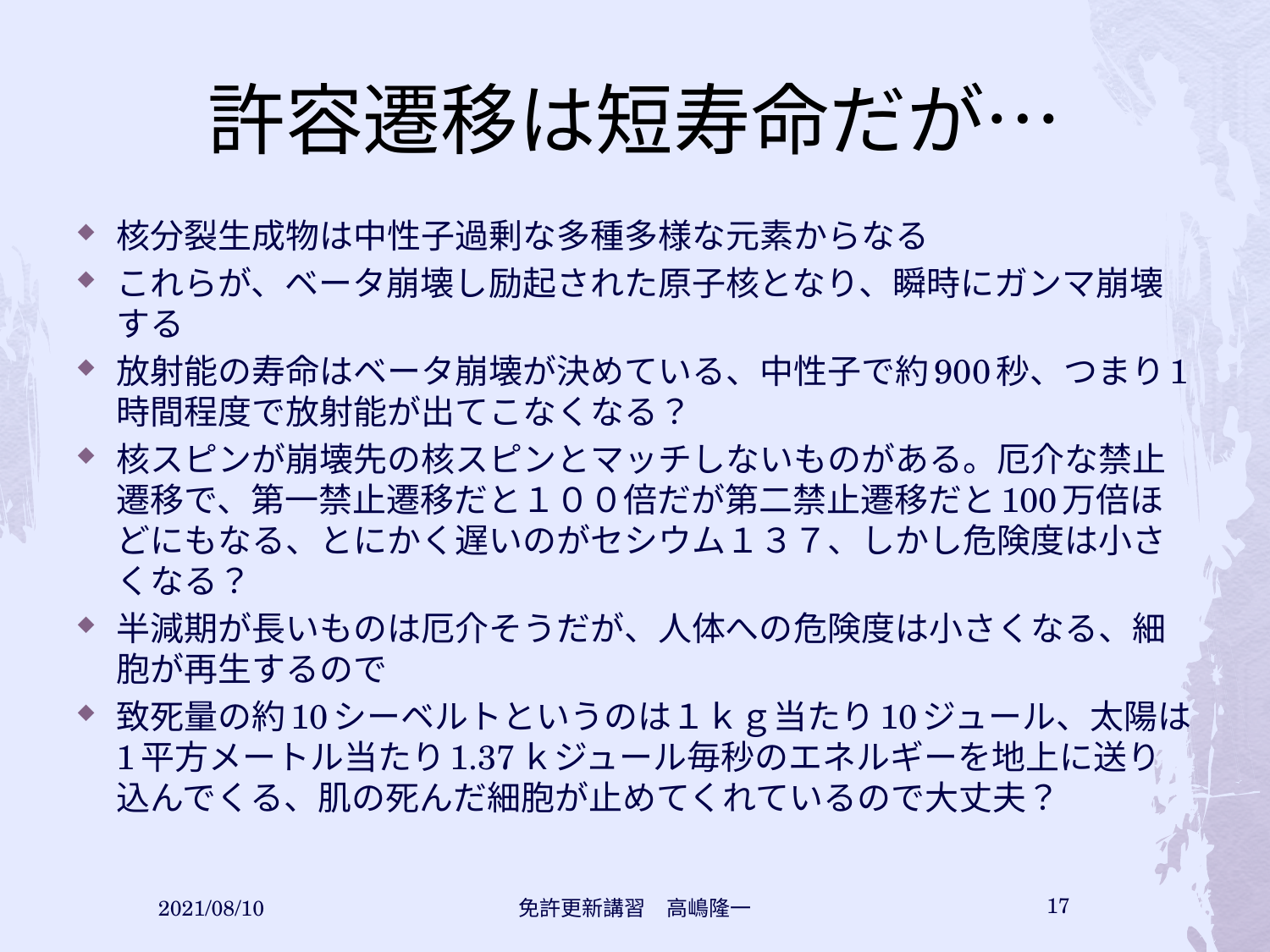

# 許容遷移は短寿命だが…
核分裂生成物は中性子過剰な多種多様な元素からなる
これらが、ベータ崩壊し励起された原子核となり、瞬時にガンマ崩壊する
放射能の寿命はベータ崩壊が決めている、中性子で約900秒、つまり1時間程度で放射能が出てこなくなる？
核スピンが崩壊先の核スピンとマッチしないものがある。厄介な禁止遷移で、第一禁止遷移だと１００倍だが第二禁止遷移だと100万倍ほどにもなる、とにかく遅いのがセシウム１３７、しかし危険度は小さくなる？
半減期が長いものは厄介そうだが、人体への危険度は小さくなる、細胞が再生するので
致死量の約10シーベルトというのは１ｋｇ当たり10ジュール、太陽は1平方メートル当たり1.37ｋジュール毎秒のエネルギーを地上に送り込んでくる、肌の死んだ細胞が止めてくれているので大丈夫？
2021/08/10
免許更新講習　高嶋隆一
17